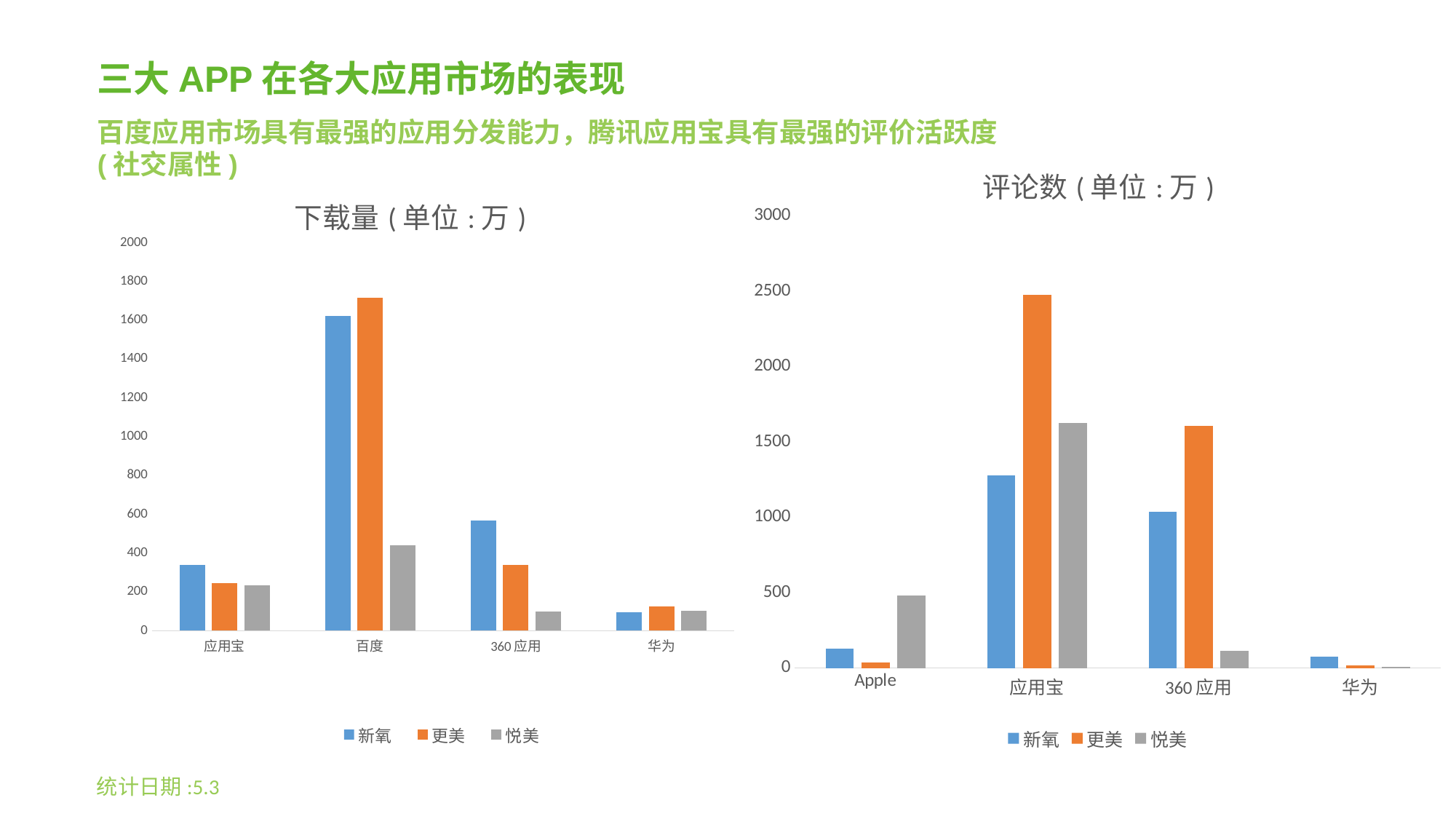

三大APP在各大应用市场的表现
百度应用市场具有最强的应用分发能力，腾讯应用宝具有最强的评价活跃度(社交属性)

### Chart: 评论数(单位:万)

| Category | 新氧 | 更美 | 悦美 |
|---|---|---|---|
| Apple | 126.0 | 38.0 | 483.0 |
| 应用宝 | 1277.0 | 2477.0 | 1624.0 |
| 360应用 | 1034.0 | 1607.0 | 112.0 |
| 华为 | 77.0 | 17.0 | 9.0 |

### Chart: 下载量(单位:万)

| Category | 新氧 | 更美 | 悦美 |
|---|---|---|---|
| 应用宝 | 341.0 | 246.0 | 233.0 |
| 百度 | 1624.0 | 1718.0 | 440.0 |
| 360应用 | 568.0 | 341.0 | 98.0 |
| 华为 | 95.0 | 125.0 | 101.0 |
统计日期:5.3